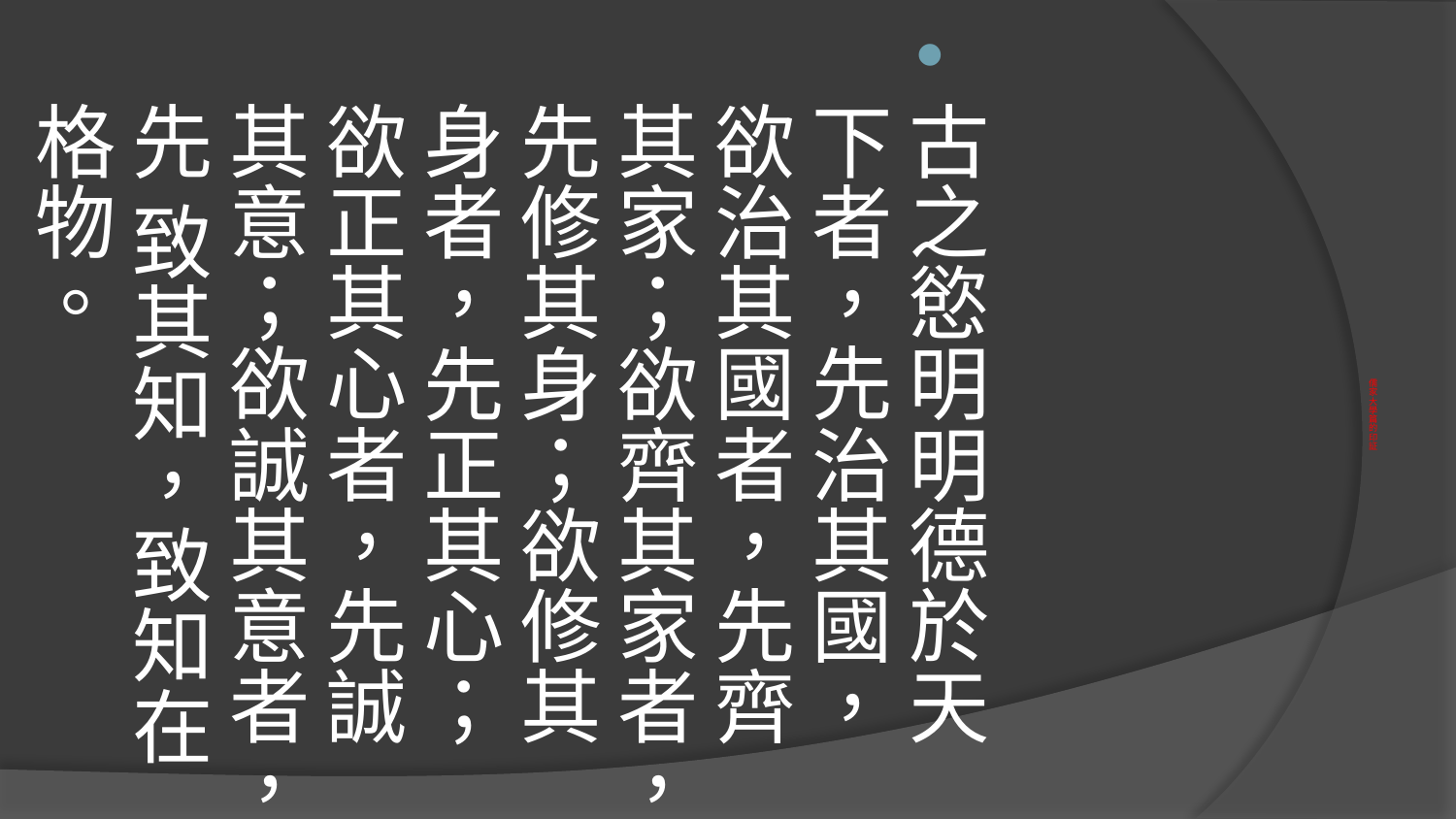

古之慾明明德於天下者，先治其國，欲治其國者，先齊其家；欲齊其家者，先修其身；欲修其身者，先正其心；欲正其心者，先誠其意；欲誠其意者，先 致其知，致知在格物。
# 儒家大學篇的印証